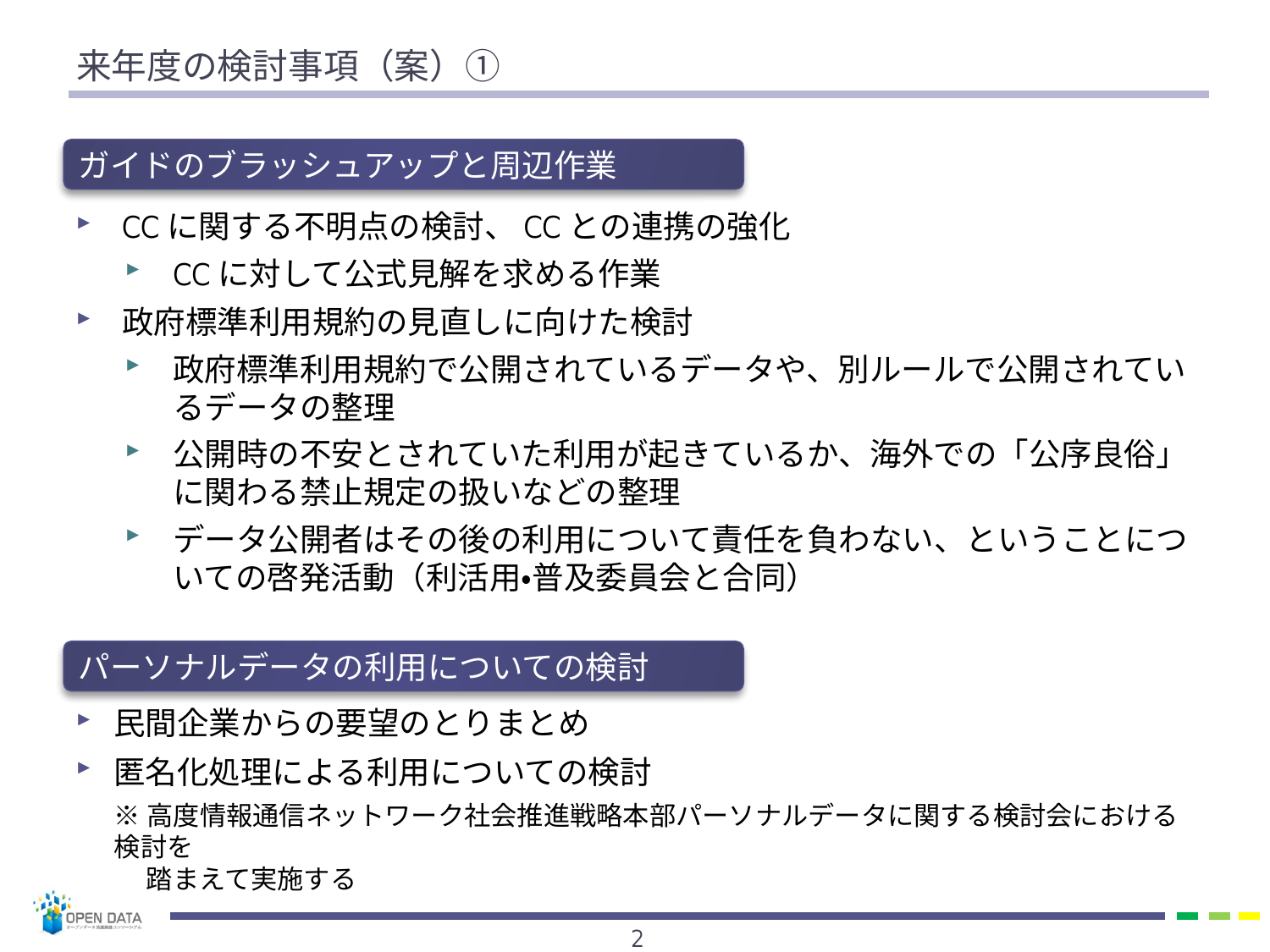

# 来年度の検討事項（案）①
ガイドのブラッシュアップと周辺作業
CCに関する不明点の検討、CCとの連携の強化
CCに対して公式見解を求める作業
政府標準利用規約の見直しに向けた検討
政府標準利用規約で公開されているデータや、別ルールで公開されているデータの整理
公開時の不安とされていた利用が起きているか、海外での「公序良俗」に関わる禁止規定の扱いなどの整理
データ公開者はその後の利用について責任を負わない、ということについての啓発活動（利活用・普及委員会と合同）

民間企業からの要望のとりまとめ
匿名化処理による利用についての検討
※高度情報通信ネットワーク社会推進戦略本部パーソナルデータに関する検討会における検討を
　 踏まえて実施する
パーソナルデータの利用についての検討
2